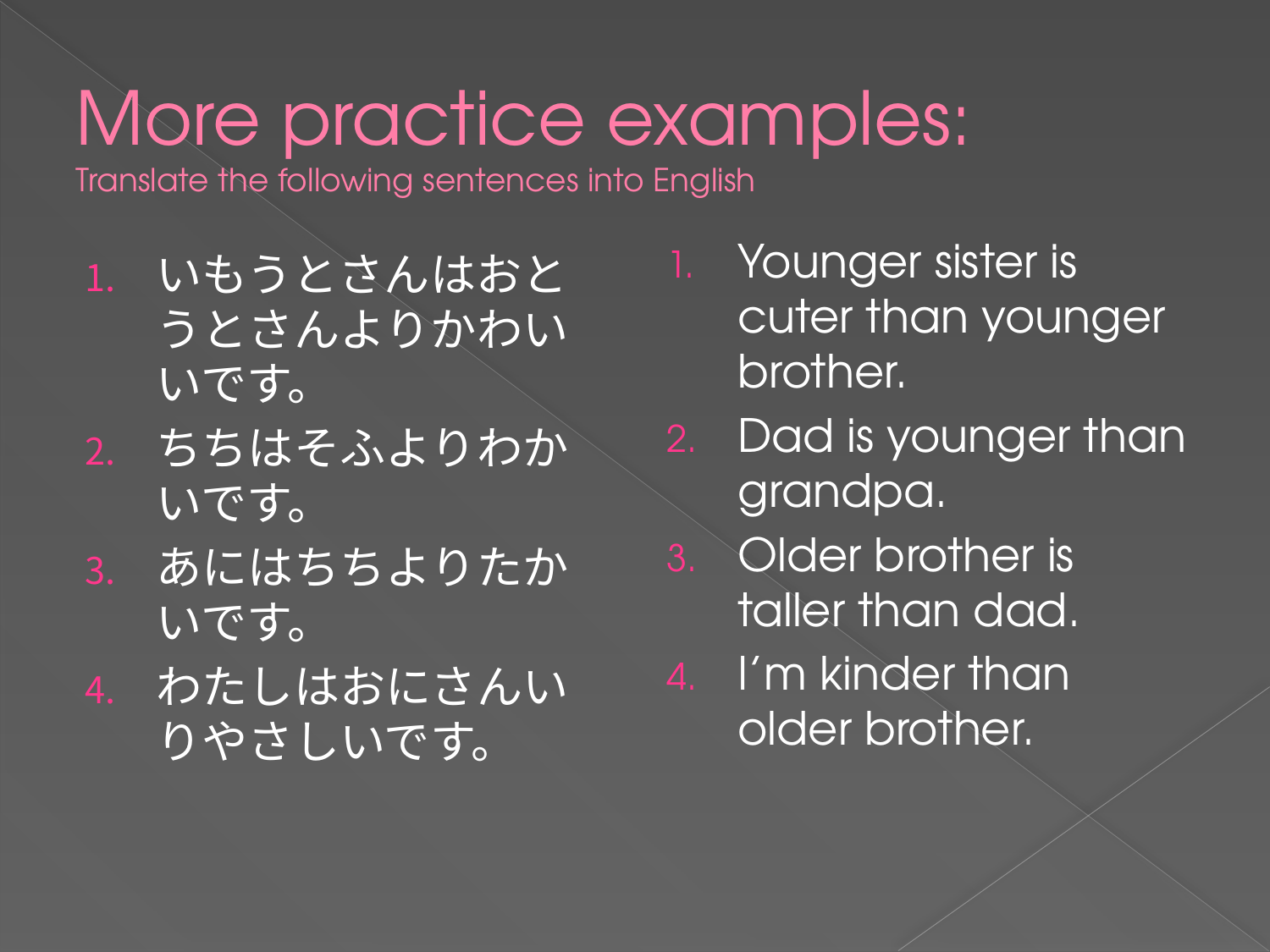

# More practice examples: Translate the following sentences into English
Younger sister is cuter than younger brother.
Dad is younger than grandpa.
Older brother is taller than dad.
I’m kinder than older brother.

いもうとさんはおとうとさんよりかわいいです。
ちちはそふよりわかいです。
あにはちちよりたかいです。
わたしはおにさんいりやさしいです。